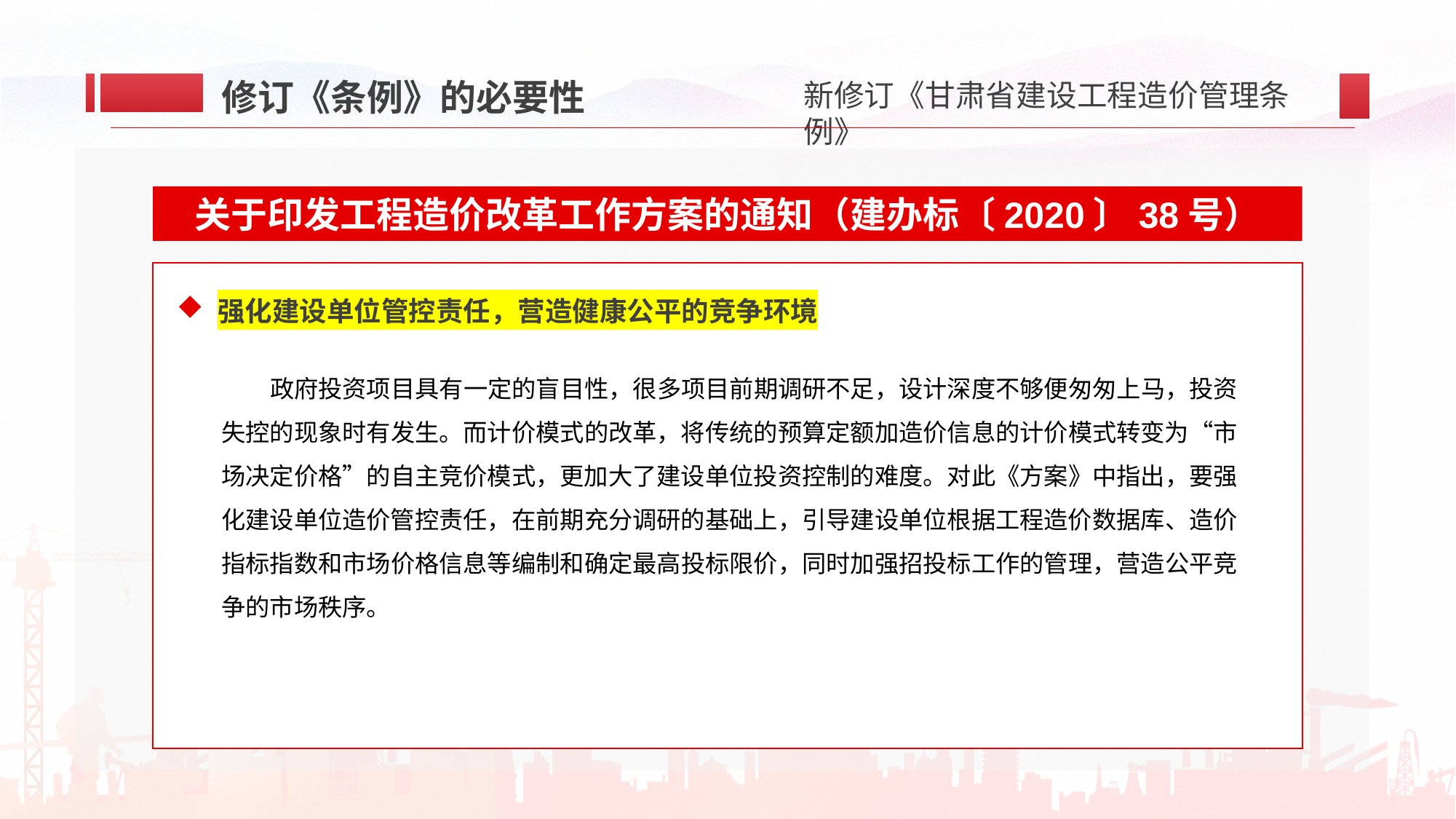

修订《条例》的必要性
关于印发工程造价改革工作方案的通知（建办标〔2020〕38号）

强化建设单位管控责任，营造健康公平的竞争环境
政府投资项目具有一定的盲目性，很多项目前期调研不足，设计深度不够便匆匆上马，投资失控的现象时有发生。而计价模式的改革，将传统的预算定额加造价信息的计价模式转变为“市场决定价格”的自主竞价模式，更加大了建设单位投资控制的难度。对此《方案》中指出，要强化建设单位造价管控责任，在前期充分调研的基础上，引导建设单位根据工程造价数据库、造价指标指数和市场价格信息等编制和确定最高投标限价，同时加强招投标工作的管理，营造公平竞争的市场秩序。